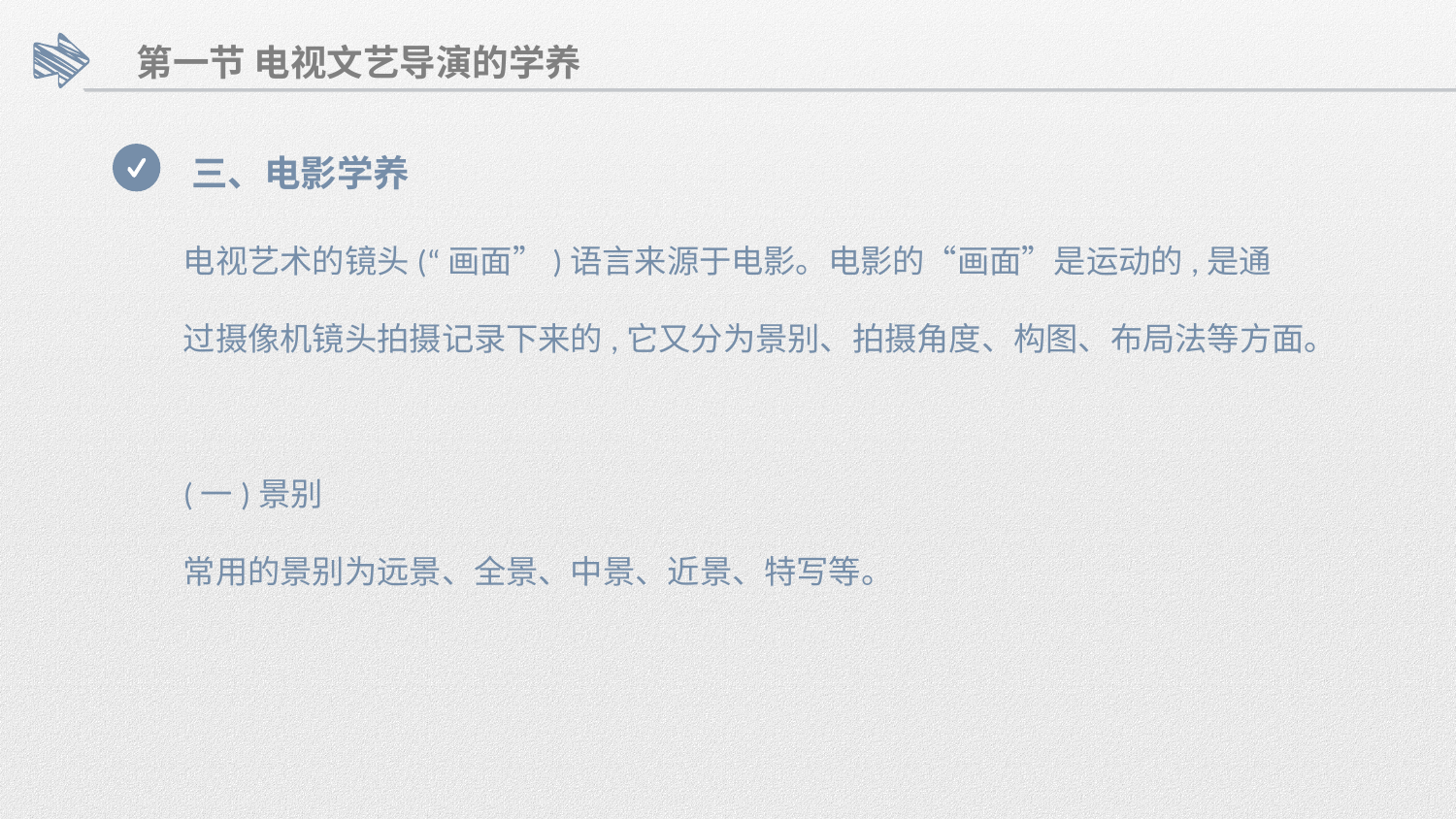

第一节 电视文艺导演的学养
三、电影学养

电视艺术的镜头(“画面”)语言来源于电影。电影的“画面”是运动的,是通
过摄像机镜头拍摄记录下来的,它又分为景别、拍摄角度、构图、布局法等方面。

(一)景别
常用的景别为远景、全景、中景、近景、特写等。